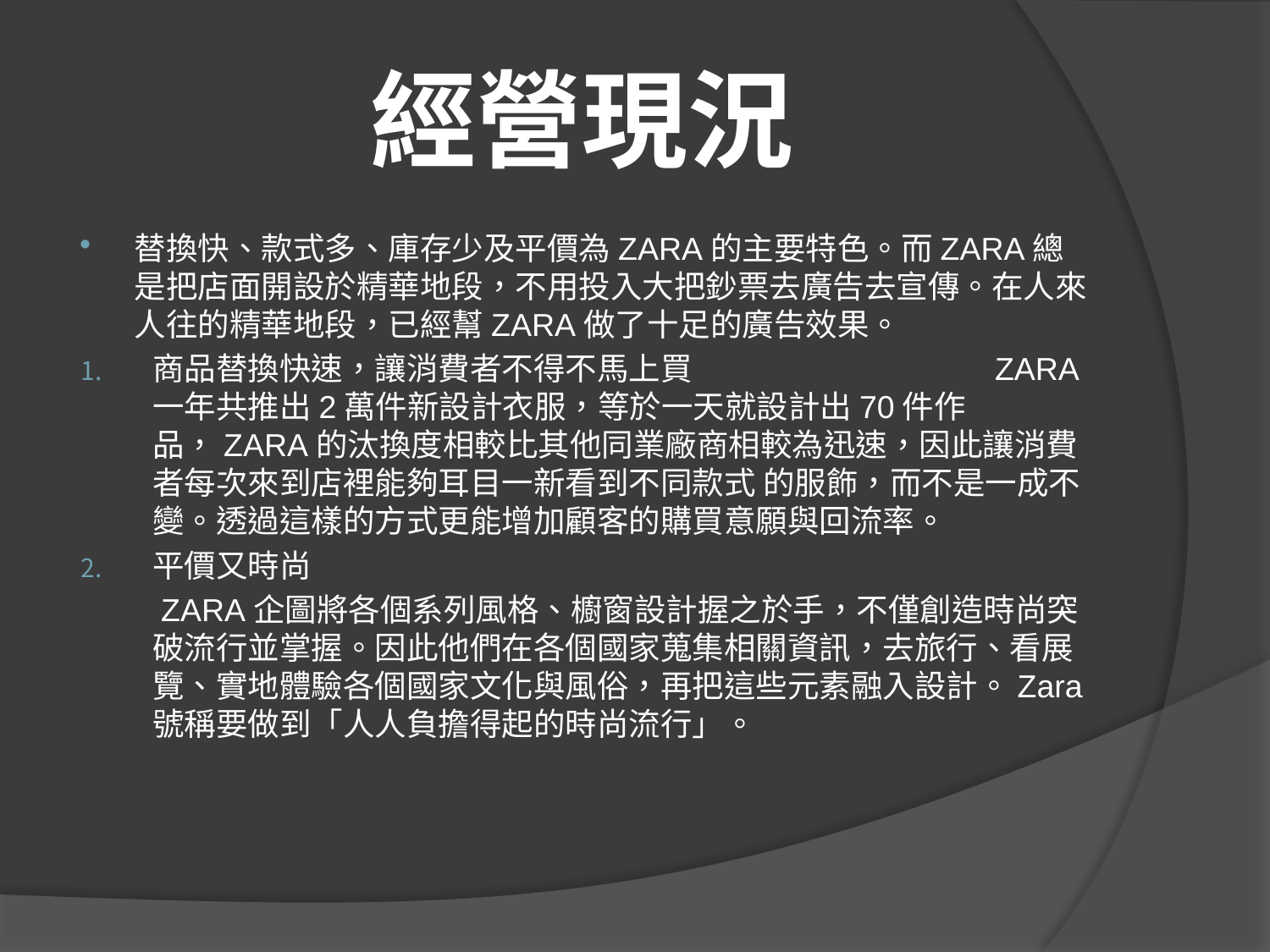

# 經營現況
替換快、款式多、庫存少及平價為ZARA的主要特色。而ZARA總是把店面開設於精華地段，不用投入大把鈔票去廣告去宣傳。在人來人往的精華地段，已經幫ZARA做了十足的廣告效果。
商品替換快速，讓消費者不得不馬上買                                         ZARA一年共推出2萬件新設計衣服，等於一天就設計出70件作品，ZARA的汰換度相較比其他同業廠商相較為迅速，因此讓消費者每次來到店裡能夠耳目一新看到不同款式 的服飾，而不是一成不變。透過這樣的方式更能增加顧客的購買意願與回流率。
平價又時尚
         ZARA企圖將各個系列風格、櫥窗設計握之於手，不僅創造時尚突破流行並掌握。因此他們在各個國家蒐集相關資訊，去旅行、看展覽、實地體驗各個國家文化與風俗，再把這些元素融入設計。Zara 號稱要做到「人人負擔得起的時尚流行」。